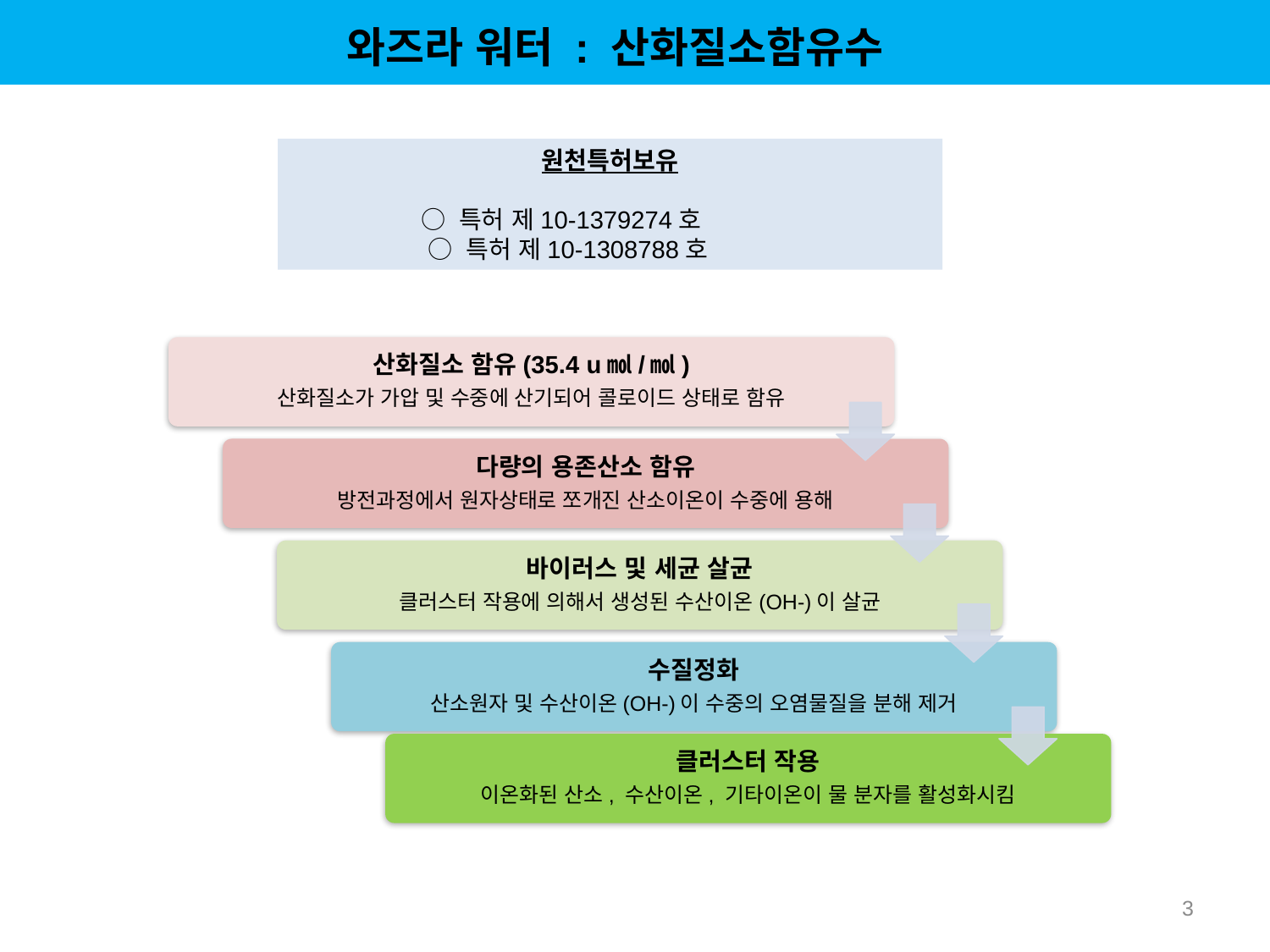

와즈라 워터 : 산화질소함유수
원천특허보유

○ 특허 제10-1379274호
○ 특허 제10-1308788호
산화질소 함유(35.4 u㏖/㏖)
산화질소가 가압 및 수중에 산기되어 콜로이드 상태로 함유
다량의 용존산소 함유
방전과정에서 원자상태로 쪼개진 산소이온이 수중에 용해
바이러스 및 세균 살균
클러스터 작용에 의해서 생성된 수산이온(OH-)이 살균
수질정화
산소원자 및 수산이온(OH-)이 수중의 오염물질을 분해 제거
클러스터 작용
이온화된 산소, 수산이온, 기타이온이 물 분자를 활성화시킴

3